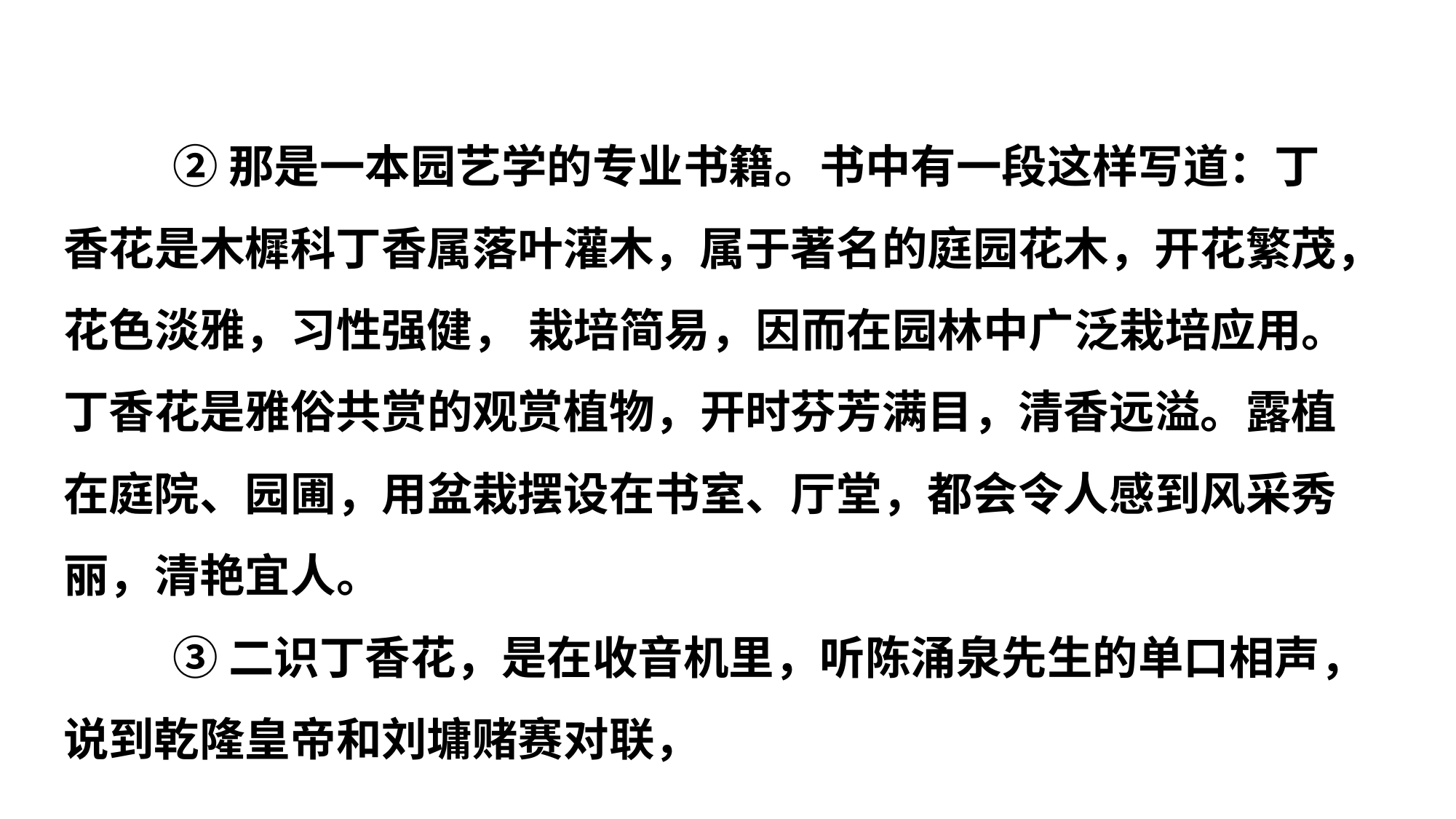

②那是一本园艺学的专业书籍。书中有一段这样写道：丁香花是木樨科丁香属落叶灌木，属于著名的庭园花木，开花繁茂，花色淡雅，习性强健， 栽培简易，因而在园林中广泛栽培应用。丁香花是雅俗共赏的观赏植物，开时芬芳满目，清香远溢。露植在庭院、园圃，用盆栽摆设在书室、厅堂，都会令人感到风采秀丽，清艳宜人。
	③二识丁香花，是在收音机里，听陈涌泉先生的单口相声，说到乾隆皇帝和刘墉赌赛对联，